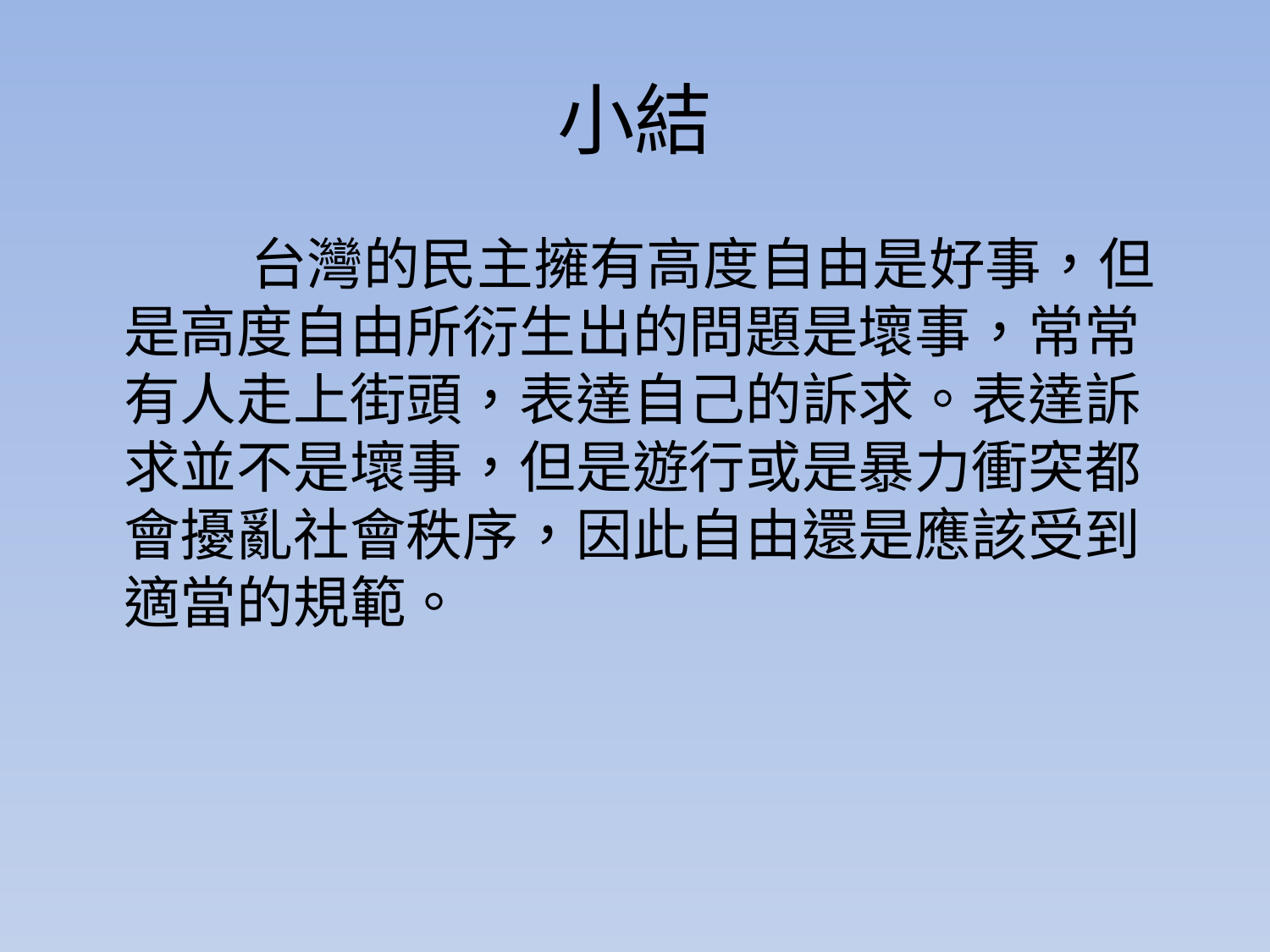

# 小結
		台灣的民主擁有高度自由是好事，但是高度自由所衍生出的問題是壞事，常常有人走上街頭，表達自己的訴求。表達訴求並不是壞事，但是遊行或是暴力衝突都會擾亂社會秩序，因此自由還是應該受到適當的規範。